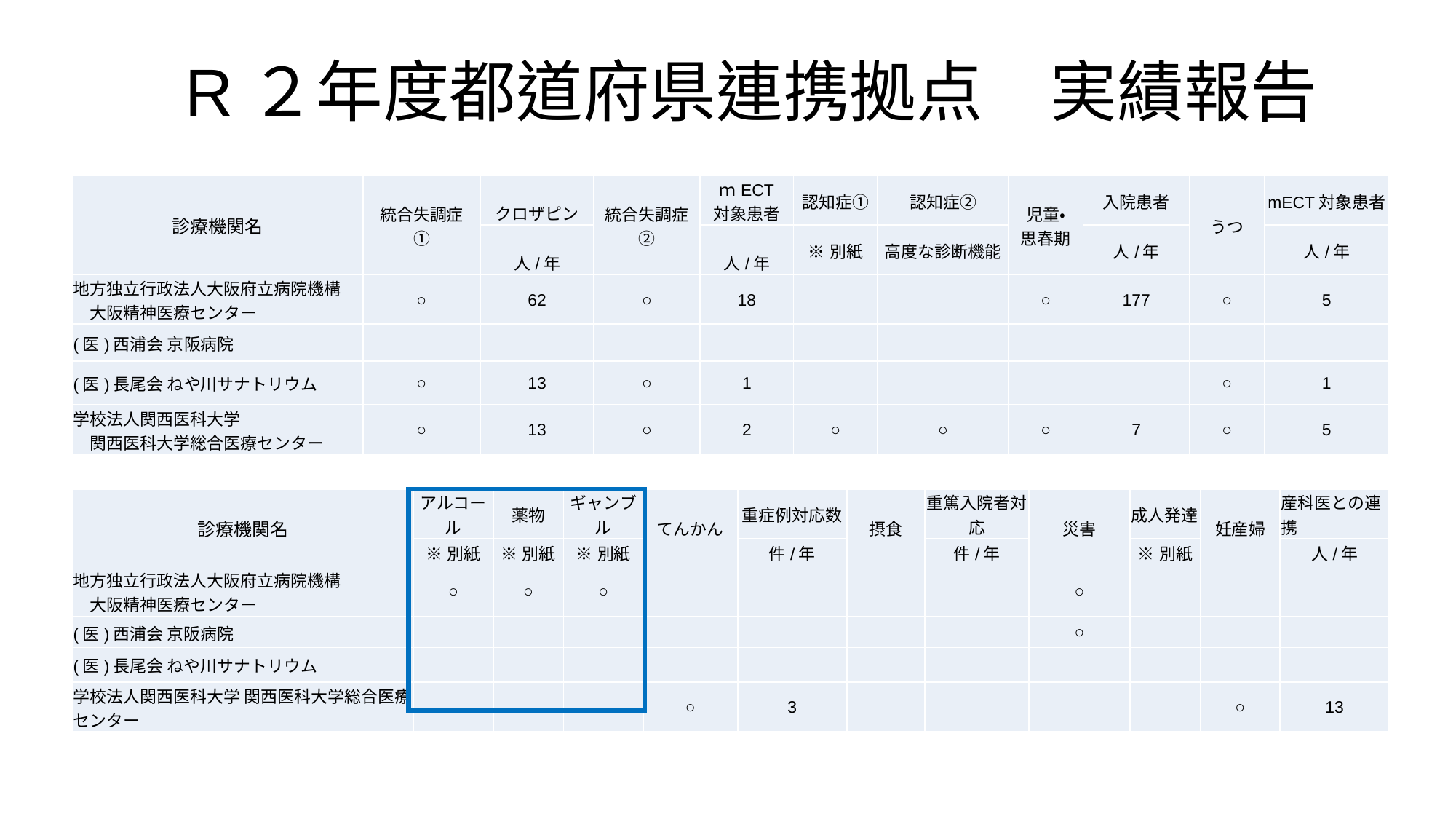

# R２年度都道府県連携拠点　実績報告
| 診療機関名 | 統合失調症 ① | クロザピン | 統合失調症 ② | ｍECT 対象患者 | 認知症① | 認知症② | 児童・ 思春期 | 入院患者 | うつ | mECT対象患者 |
| --- | --- | --- | --- | --- | --- | --- | --- | --- | --- | --- |
|  |  | 人/年 |  | 人/年 | ※別紙 | 高度な診断機能 |  | 人/年 |  | 人/年 |
| 地方独立行政法人大阪府立病院機構　 　大阪精神医療センター | ○ | 62 | ○ | 18 |  |  | ○ | 177 | ○ | 5 |
| (医)西浦会 京阪病院 |  |  |  |  |  |  |  |  |  |  |
| (医)長尾会 ねや川サナトリウム | ○ | 13 | ○ | 1 |  |  |  |  | ○ | 1 |
| 学校法人関西医科大学 　関西医科大学総合医療センター | ○ | 13 | ○ | 2 | ○ | ○ | ○ | 7 | ○ | 5 |

| 診療機関名 | アルコール | 薬物 | ギャンブル | てんかん | 重症例対応数 | 摂食 | 重篤入院者対応 | 災害 | 成人発達 | 妊産婦 | 産科医との連携 |
| --- | --- | --- | --- | --- | --- | --- | --- | --- | --- | --- | --- |
|  | ※別紙 | ※別紙 | ※別紙 |  | 件/年 |  | 件/年 |  | ※別紙 |  | 人/年 |
| 地方独立行政法人大阪府立病院機構　 　大阪精神医療センター | ○ | ○ | ○ |  |  |  |  | ○ |  |  |  |
| (医)西浦会 京阪病院 |  |  |  |  |  |  |  | ○ |  |  |  |
| (医)長尾会 ねや川サナトリウム |  |  |  |  |  |  |  |  |  |  |  |
| 学校法人関西医科大学 関西医科大学総合医療センター |  |  |  | ○ | 3 |  |  |  |  | ○ | 13 |